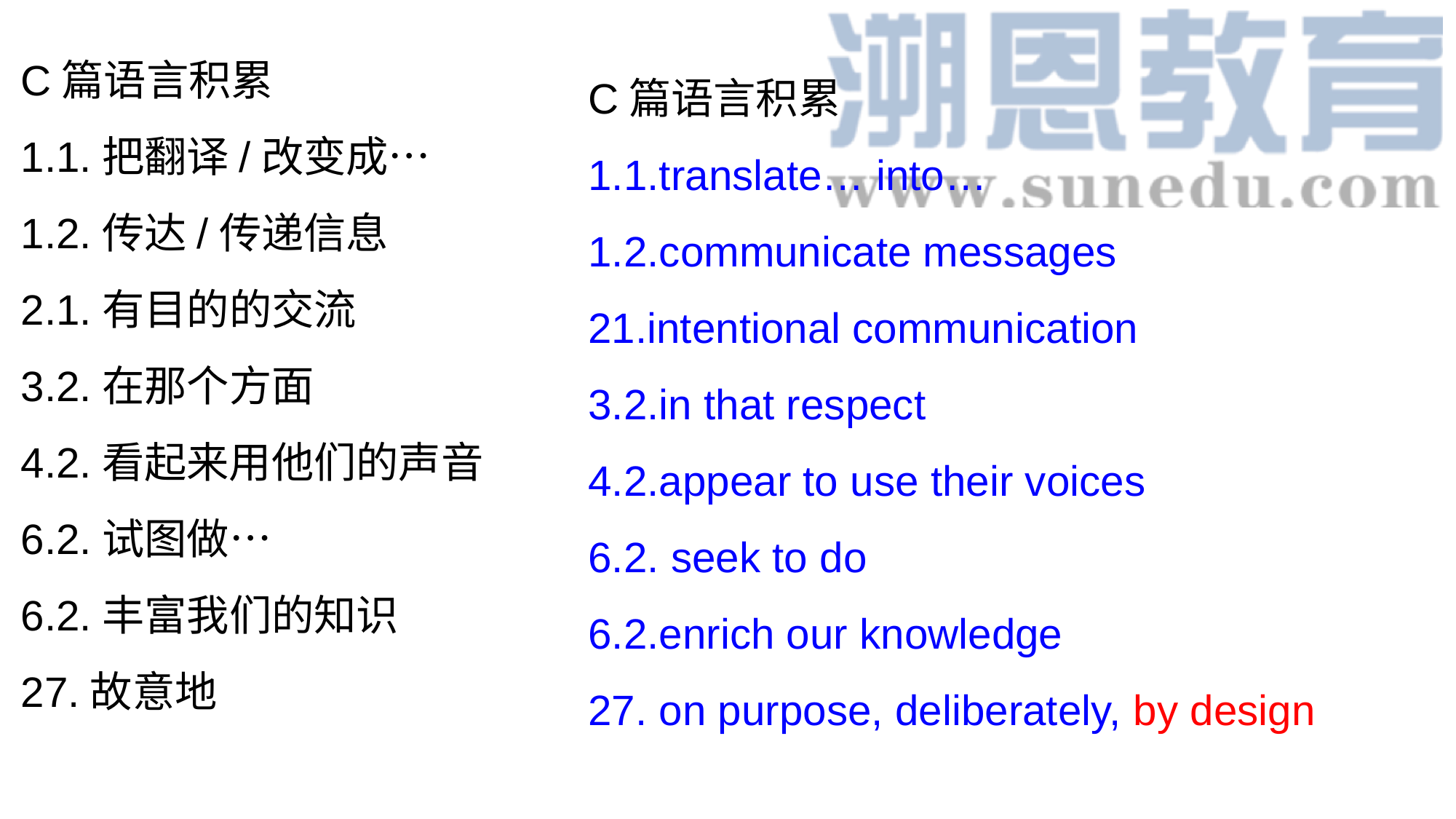

C篇语言积累
1.1.把翻译/改变成…
1.2.传达/传递信息
2.1.有目的的交流
3.2.在那个方面
4.2.看起来用他们的声音
6.2.试图做…
6.2.丰富我们的知识
27.故意地

C篇语言积累
1.1.translate… into…
1.2.communicate messages
21.intentional communication
3.2.in that respect
4.2.appear to use their voices
6.2. seek to do
6.2.enrich our knowledge
27. on purpose, deliberately, by design